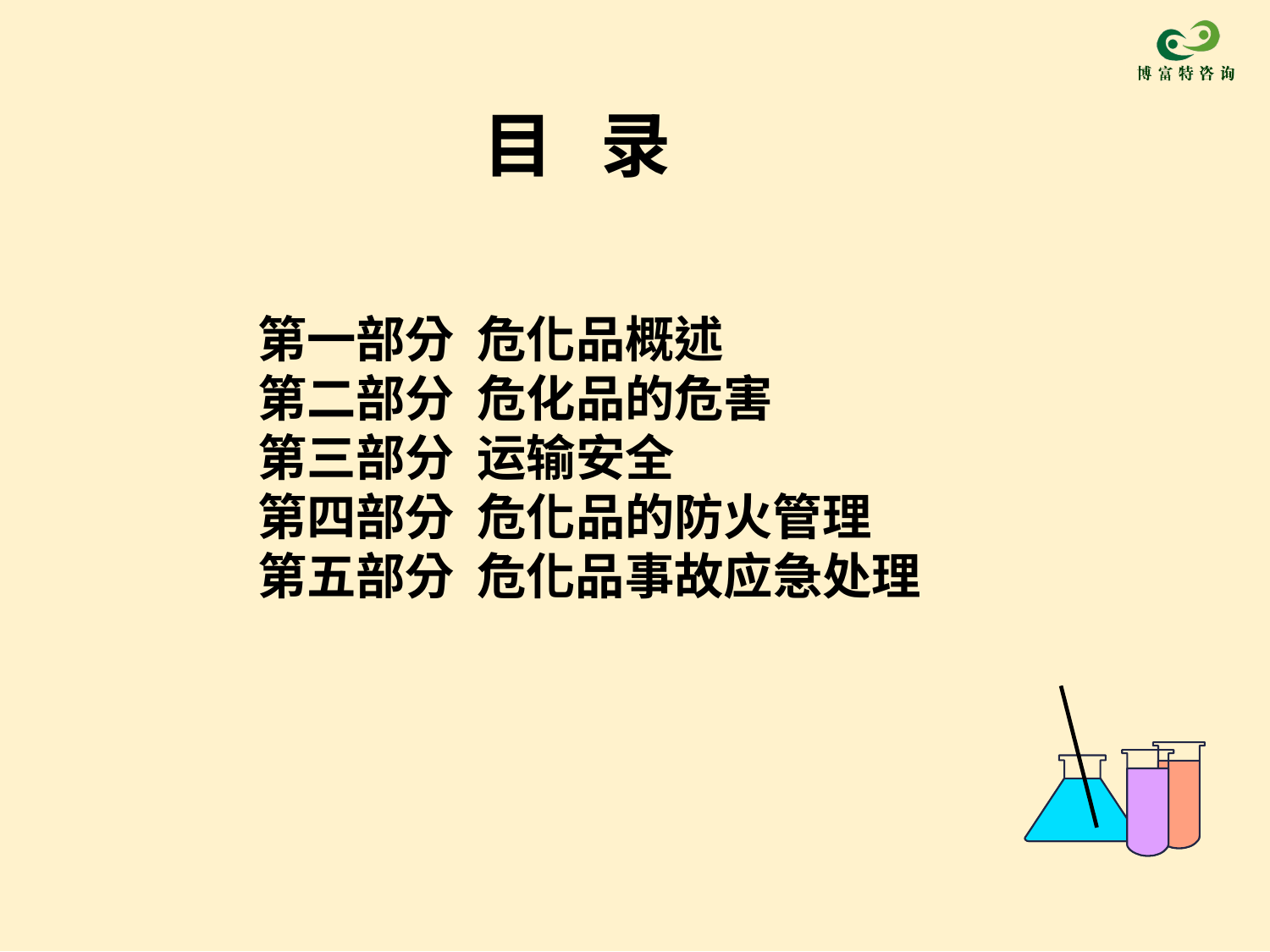

目   录
第一部分  危化品概述
第二部分  危化品的危害
第三部分  运输安全
第四部分  危化品的防火管理
第五部分  危化品事故应急处理